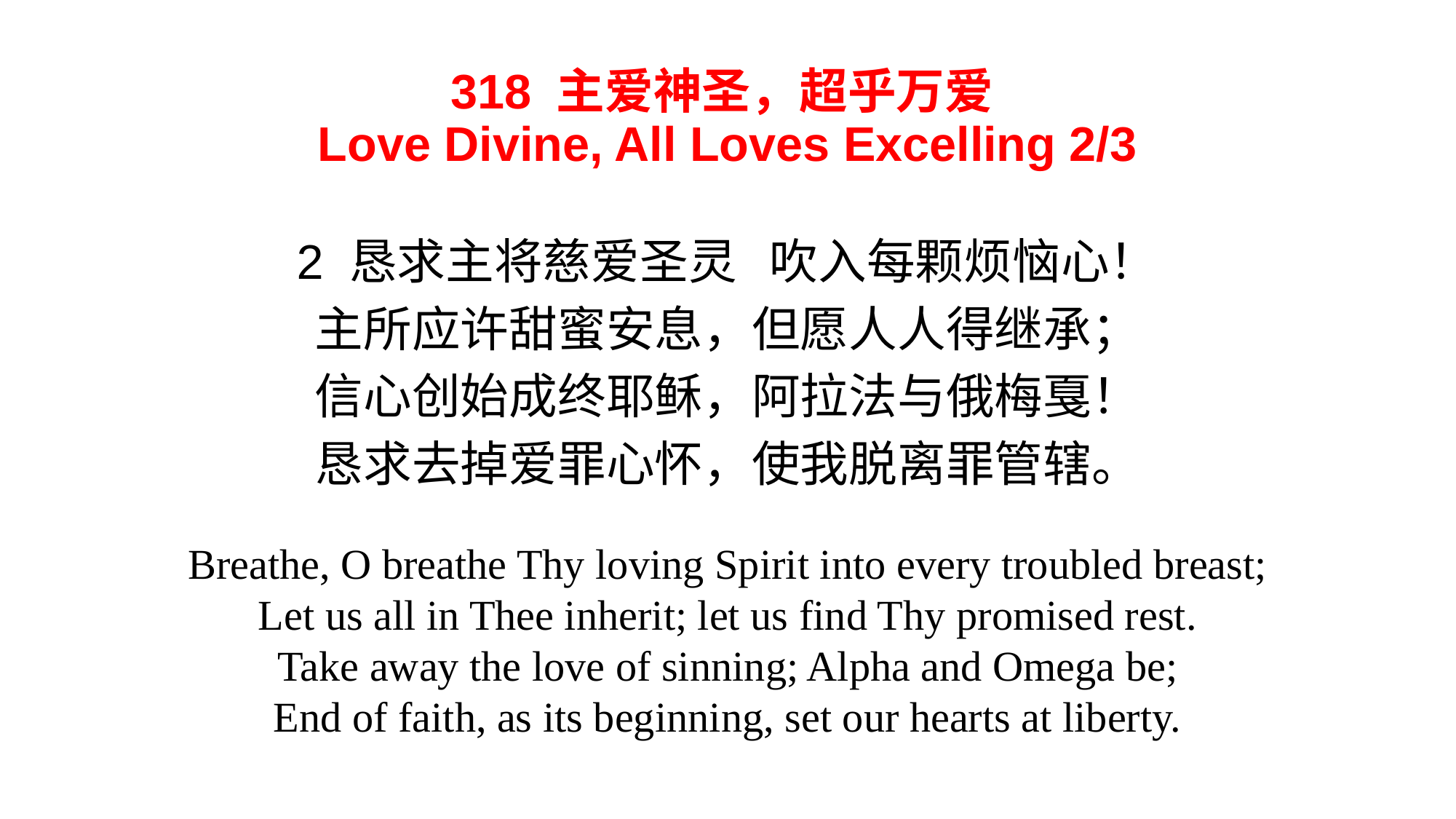

# 318 主爱神圣，超乎万爱 Love Divine, All Loves Excelling 2/3
2 恳求主将慈爱圣灵   吹入每颗烦恼心！
主所应许甜蜜安息，但愿人人得继承；
信心创始成终耶稣，阿拉法与俄梅戛！
恳求去掉爱罪心怀，使我脱离罪管辖。

Breathe, O breathe Thy loving Spirit into every troubled breast;
Let us all in Thee inherit; let us find Thy promised rest.
Take away the love of sinning; Alpha and Omega be;
End of faith, as its beginning, set our hearts at liberty.